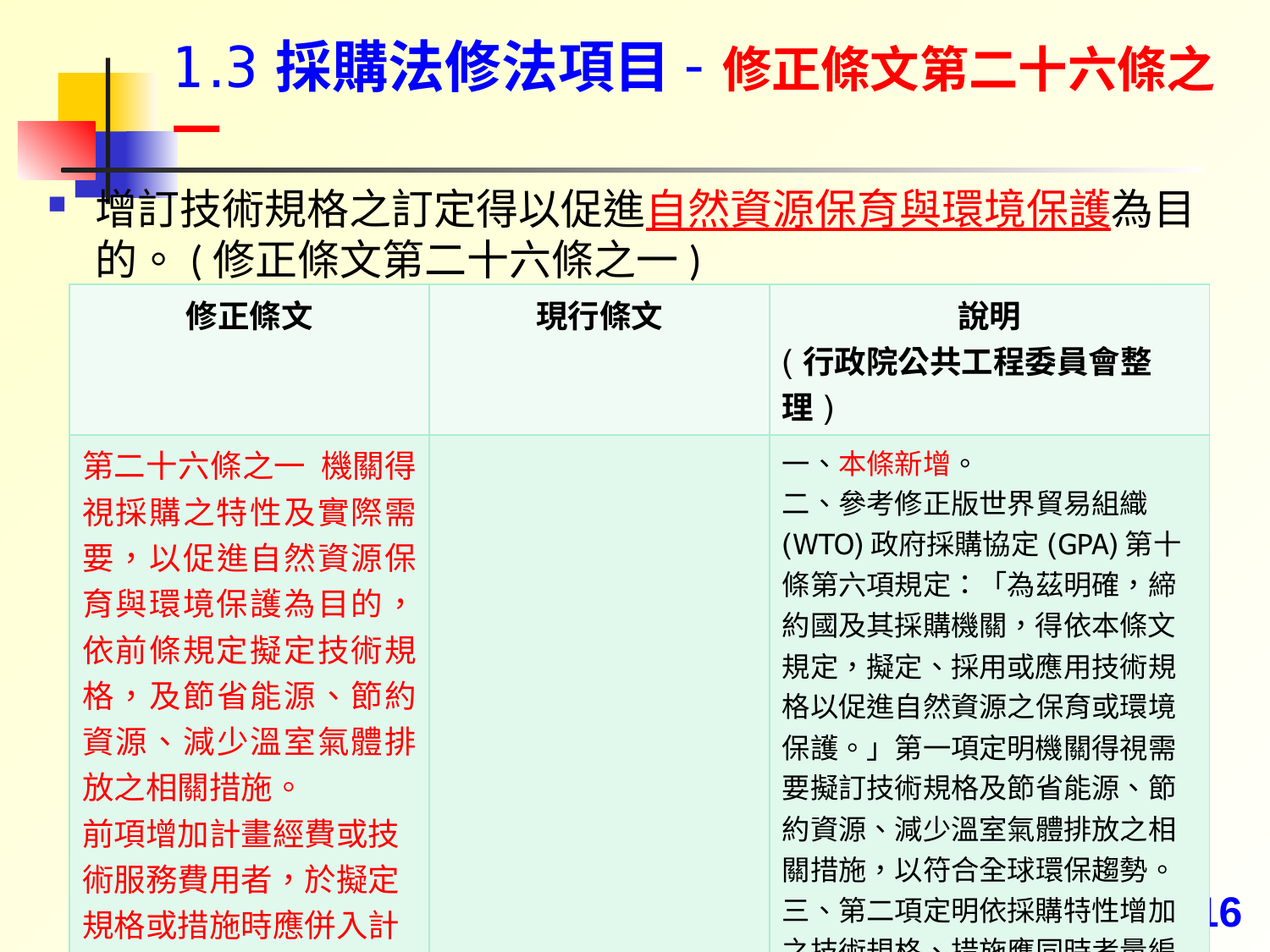

# 1.3採購法修法項目-修正條文第二十六條之一
增訂技術規格之訂定得以促進自然資源保育與環境保護為目的。(修正條文第二十六條之一)
| 修正條文 | 現行條文 | 說明 (行政院公共工程委員會整理) |
| --- | --- | --- |
| 第二十六條之一 機關得視採購之特性及實際需要，以促進自然資源保育與環境保護為目的，依前條規定擬定技術規格，及節省能源、節約資源、減少溫室氣體排放之相關措施。 前項增加計畫經費或技術服務費用者，於擬定規格或措施時應併入計畫報核編列預算。 |  | 一、本條新增。 二、參考修正版世界貿易組織(WTO)政府採購協定(GPA)第十條第六項規定：「為茲明確，締約國及其採購機關，得依本條文規定，擬定、採用或應用技術規格以促進自然資源之保育或環境保護。」第一項定明機關得視需要擬訂技術規格及節省能源、節約資源、減少溫室氣體排放之相關措施，以符合全球環保趨勢。 三、第二項定明依採購特性增加之技術規格、措施應同時考量編列相應之計畫預算，以達預期採購效益 |
16